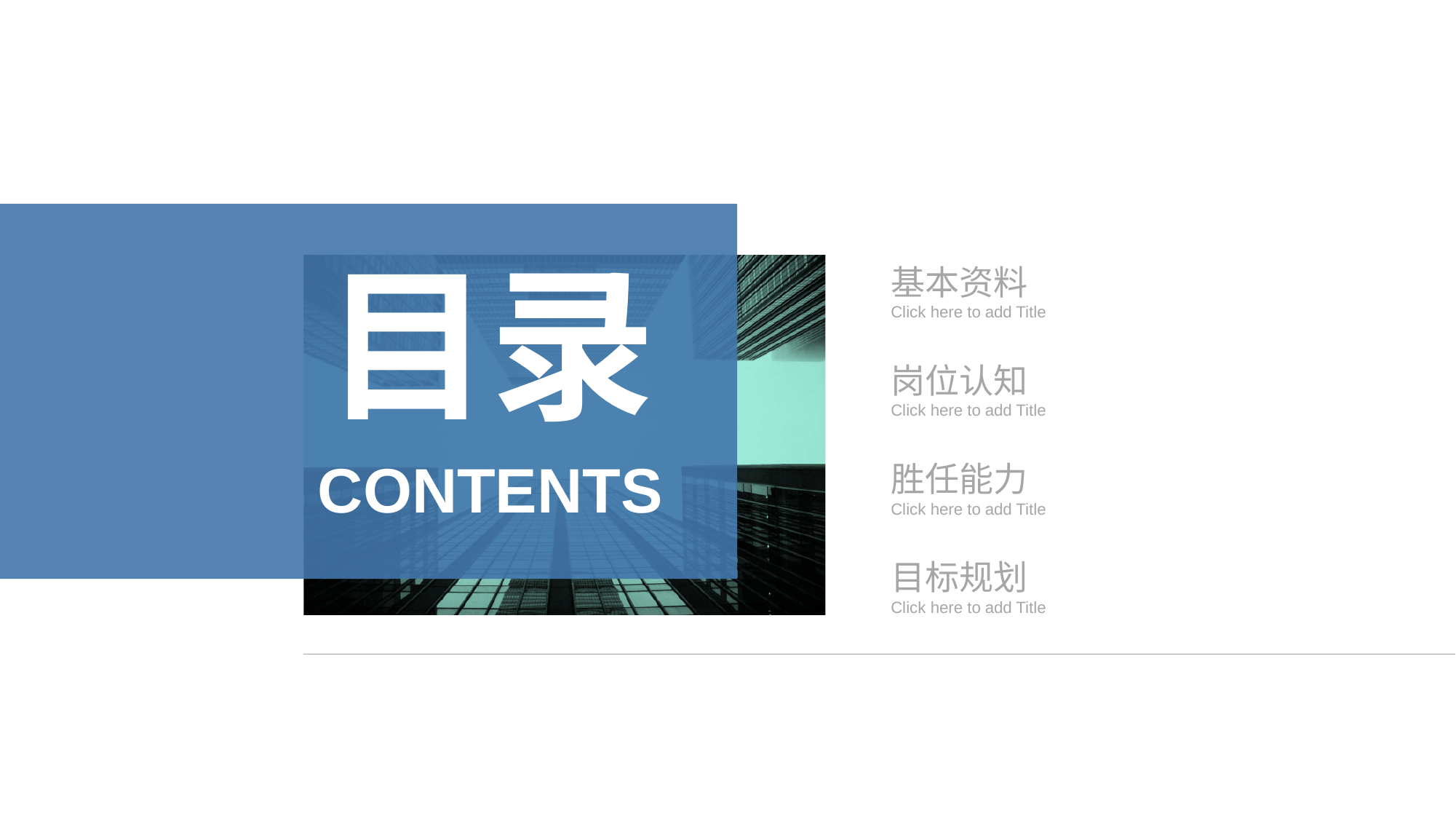

目录

基本资料
Click here to add Title
岗位认知
Click here to add Title
CONTENTS
胜任能力
Click here to add Title
目标规划
Click here to add Title